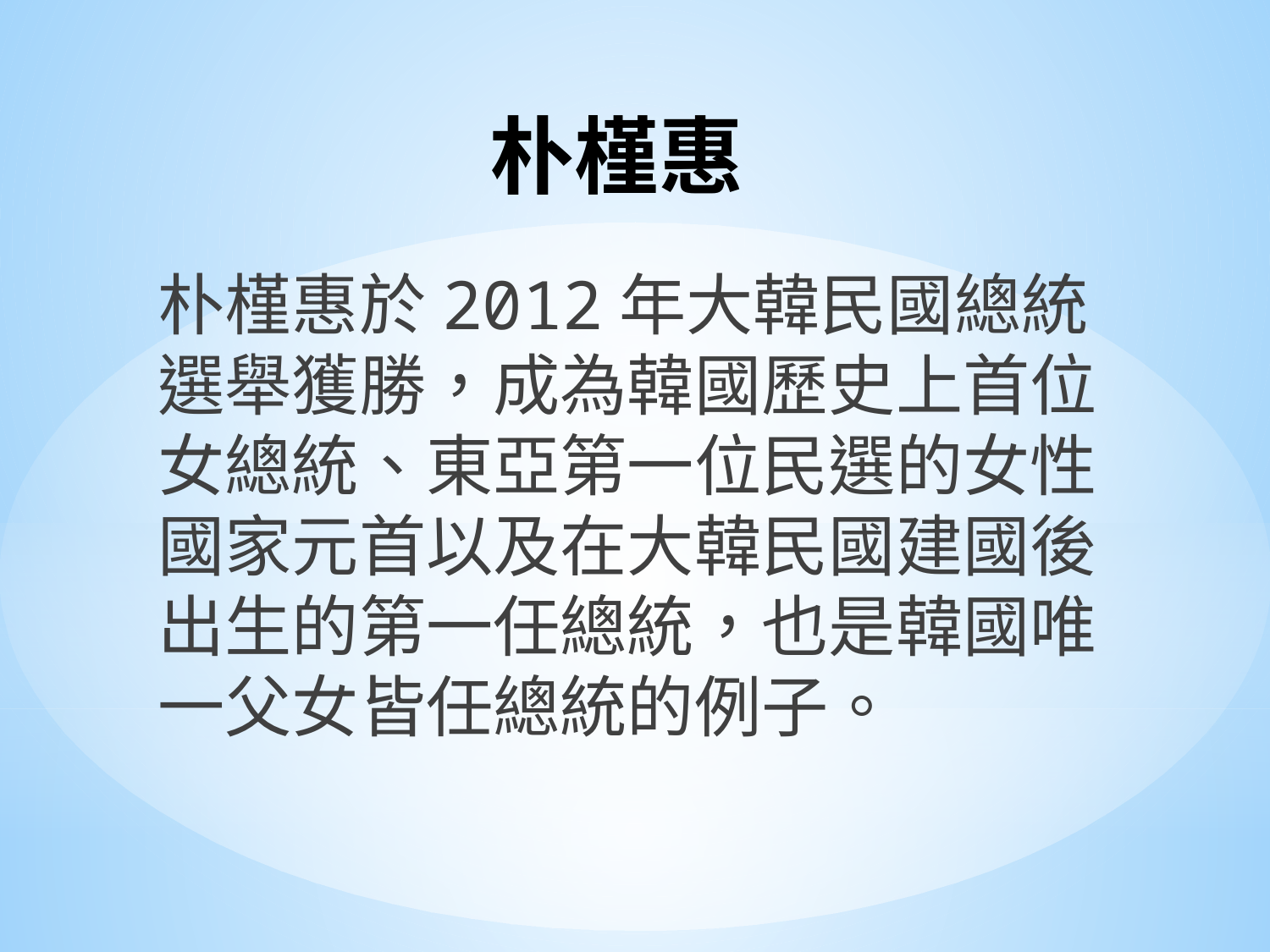

# 朴槿惠
朴槿惠於2012年大韓民國總統選舉獲勝，成為韓國歷史上首位女總統、東亞第一位民選的女性國家元首以及在大韓民國建國後出生的第一任總統，也是韓國唯一父女皆任總統的例子。